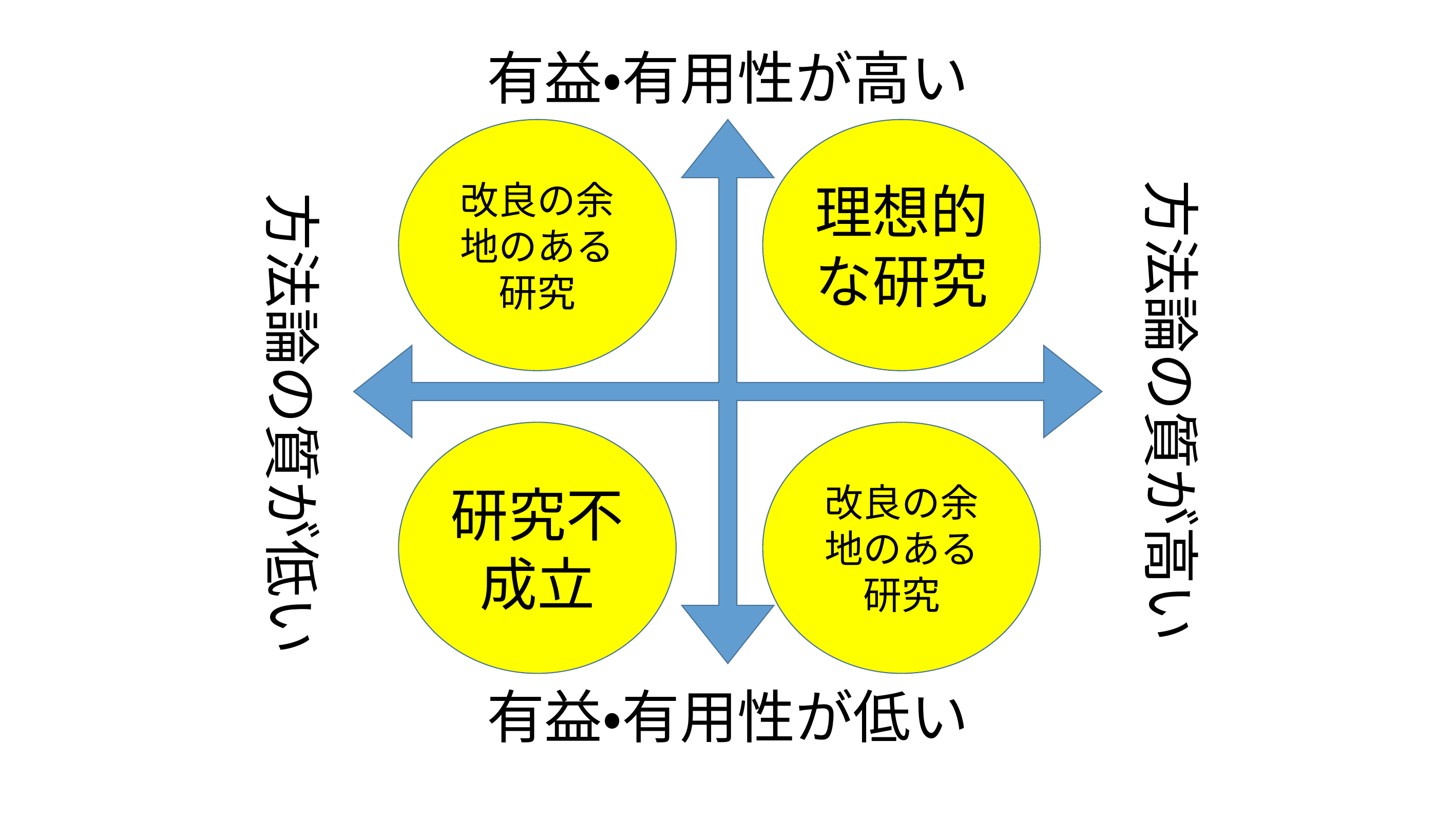

有益・有用性が高い
改良の余地のある研究
理想的な研究

方法論の質が高い
方法論の質が低い
研究不成立
改良の余地のある研究
有益・有用性が低い